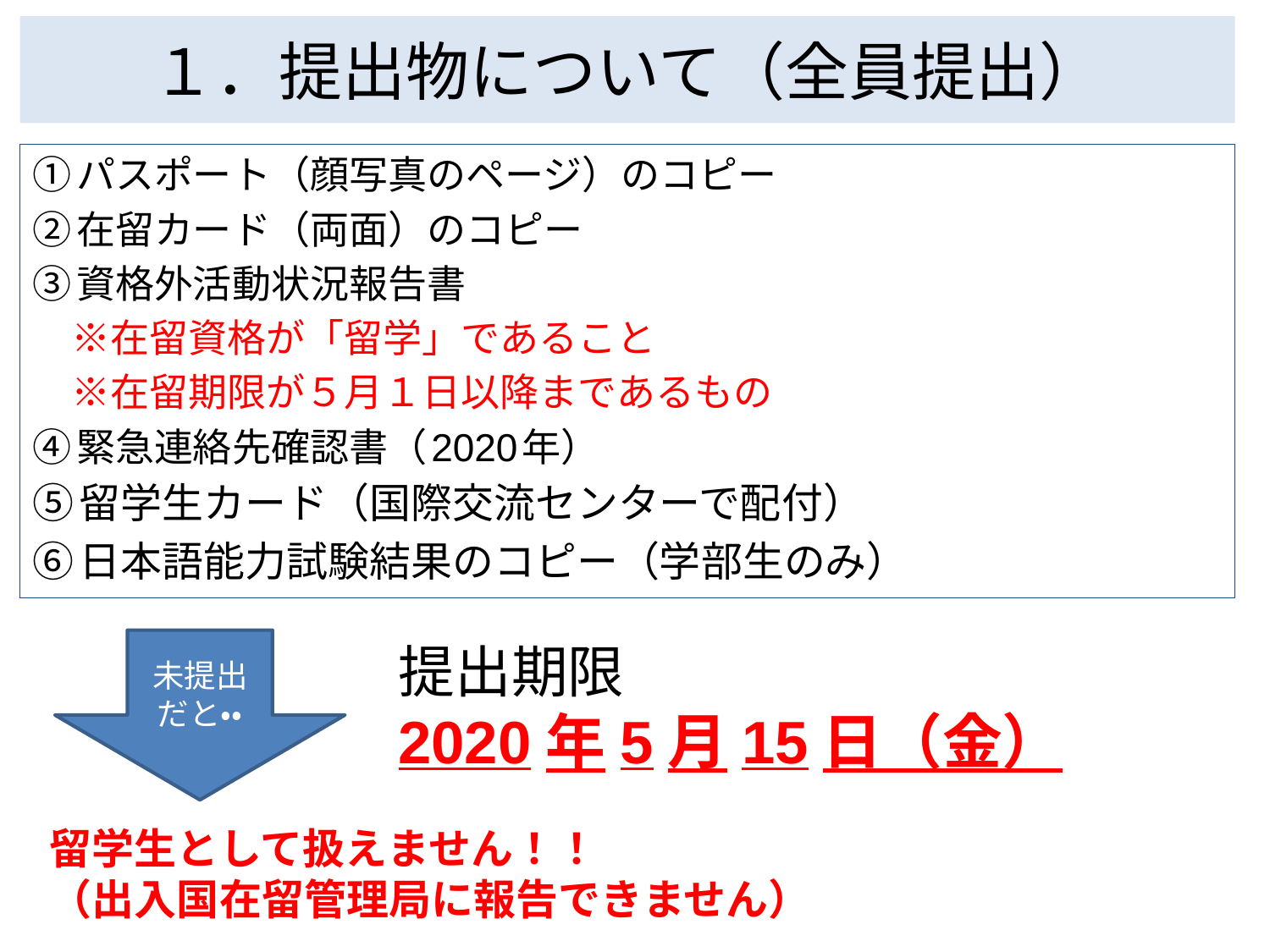

# １．提出物について（全員提出）
①パスポート（顔写真のページ）のコピー
②在留カード（両面）のコピー
③資格外活動状況報告書
　※在留資格が「留学」であること
　※在留期限が５月１日以降まであるもの
④緊急連絡先確認書（2020年）
⑤留学生カード（国際交流センターで配付）
⑥日本語能力試験結果のコピー（学部生のみ）

未提出だと・・
提出期限
2020年5月15日（金）
留学生として扱えません！！
（出入国在留管理局に報告できません）